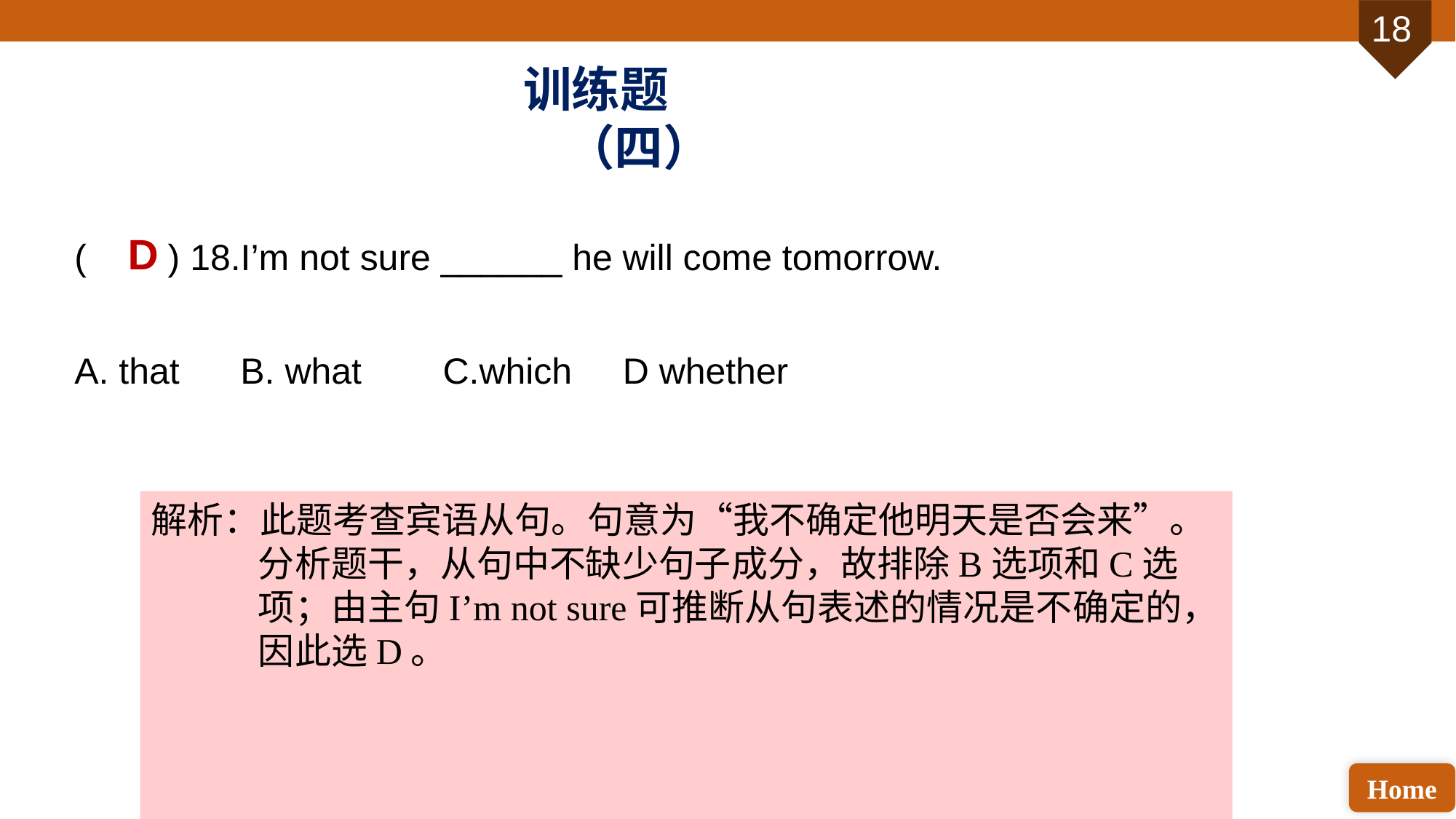

训练题（四）
(        ) 18.I’m not sure ______ he will come tomorrow.

A. that      B. what        C.which     D whether
D

解析：此题考查宾语从句。句意为“我不确定他明天是否会来”。分析题干，从句中不缺少句子成分，故排除B选项和C选项；由主句I’m not sure可推断从句表述的情况是不确定的，因此选D。